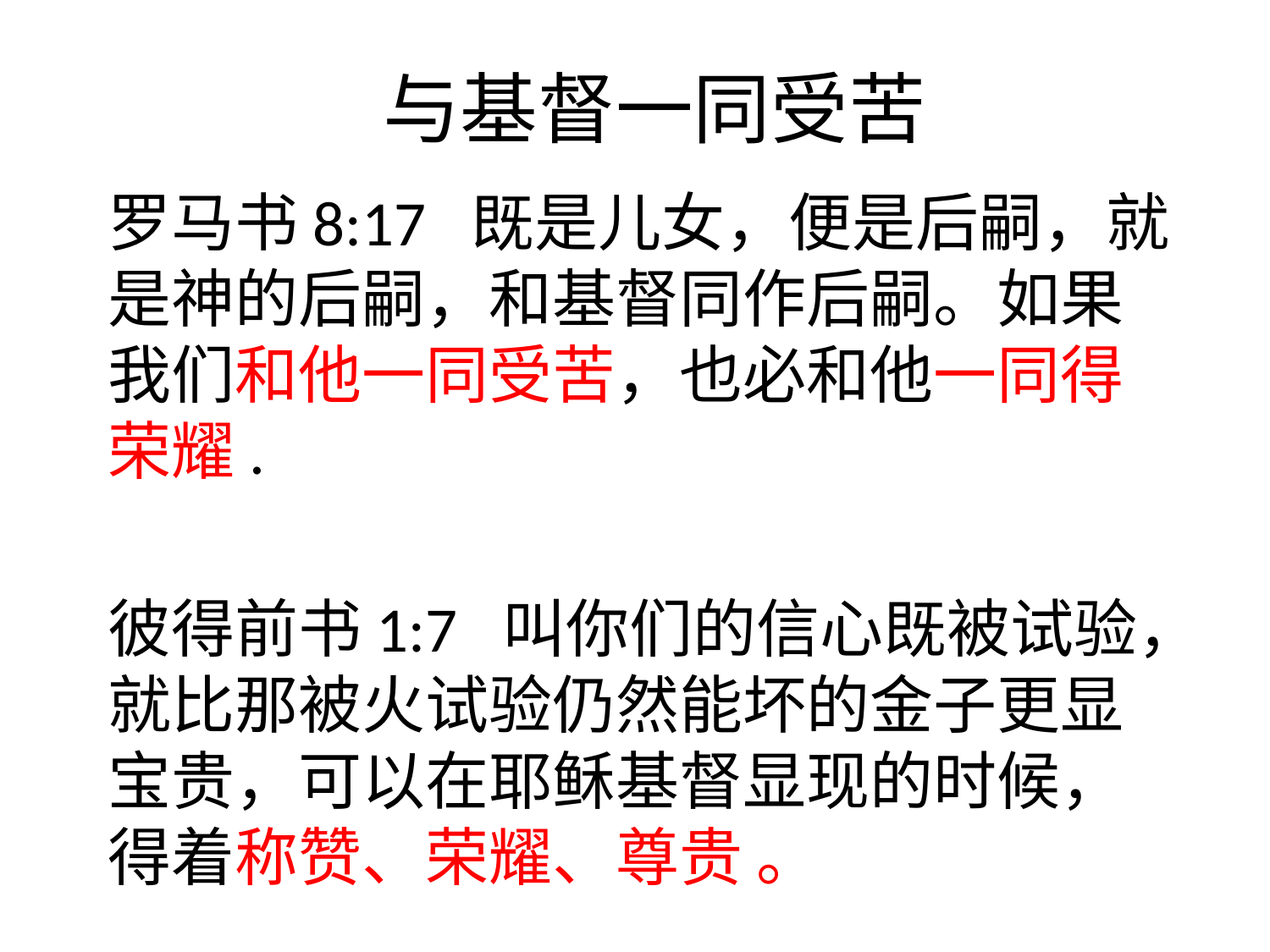

# 与基督一同受苦
罗马书8:17  既是儿女，便是后嗣，就是神的后嗣，和基督同作后嗣。如果我们和他一同受苦，也必和他一同得荣耀.

彼得前书1:7  叫你们的信心既被试验，就比那被火试验仍然能坏的金子更显宝贵，可以在耶稣基督显现的时候，得着称赞、荣耀、尊贵 。